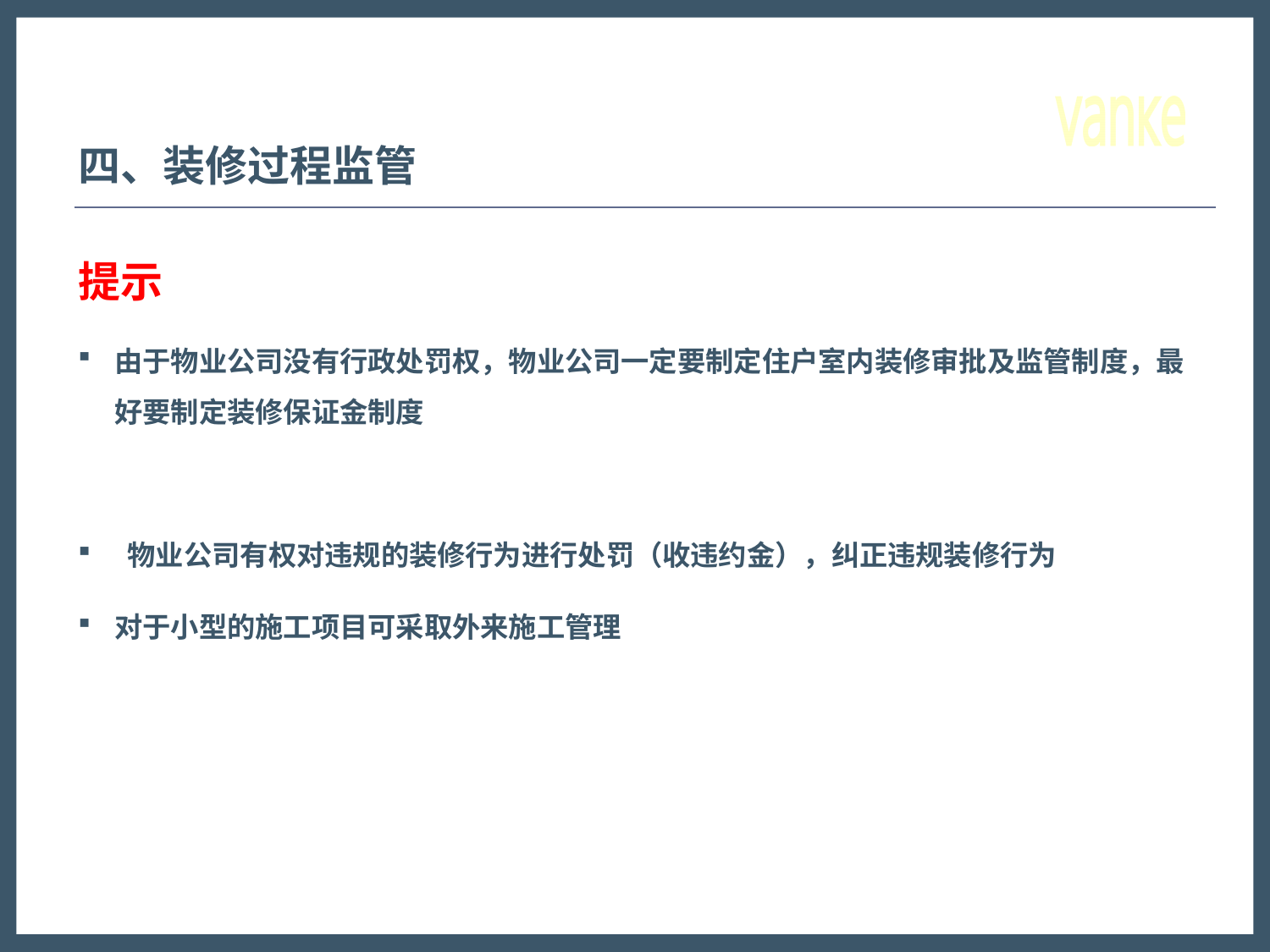

# 四、装修过程监管
提示
由于物业公司没有行政处罚权，物业公司一定要制定住户室内装修审批及监管制度，最好要制定装修保证金制度

 物业公司有权对违规的装修行为进行处罚（收违约金），纠正违规装修行为
对于小型的施工项目可采取外来施工管理